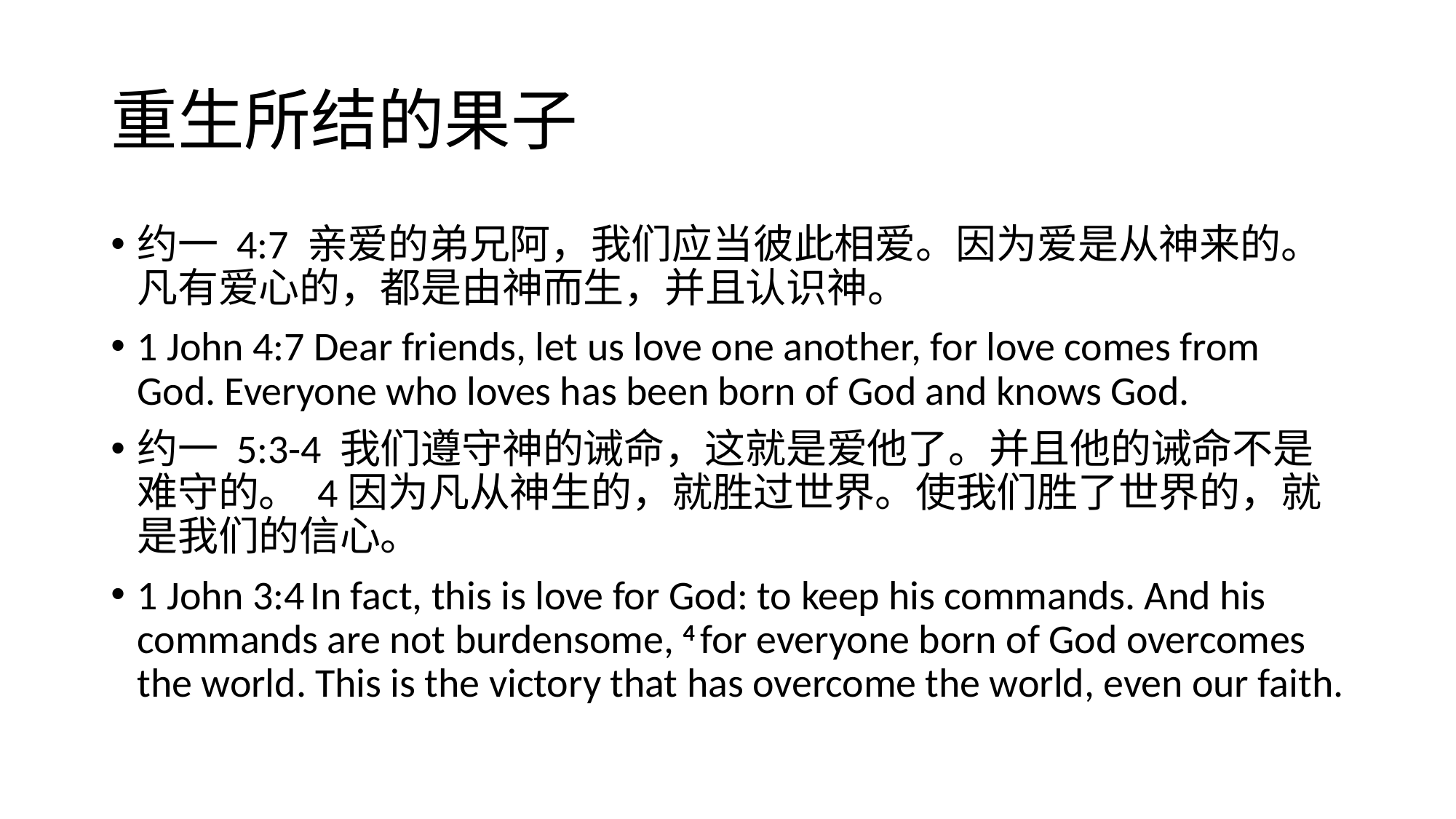

# 重生所结的果子
约一 4:7 亲爱的弟兄阿，我们应当彼此相爱。因为爱是从神来的。凡有爱心的，都是由神而生，并且认识神。
1 John 4:7 Dear friends, let us love one another, for love comes from God. Everyone who loves has been born of God and knows God.
约一 5:3-4 我们遵守神的诫命，这就是爱他了。并且他的诫命不是难守的。 4因为凡从神生的，就胜过世界。使我们胜了世界的，就是我们的信心。
1 John 3:4 In fact, this is love for God: to keep his commands. And his commands are not burdensome, 4 for everyone born of God overcomes the world. This is the victory that has overcome the world, even our faith.